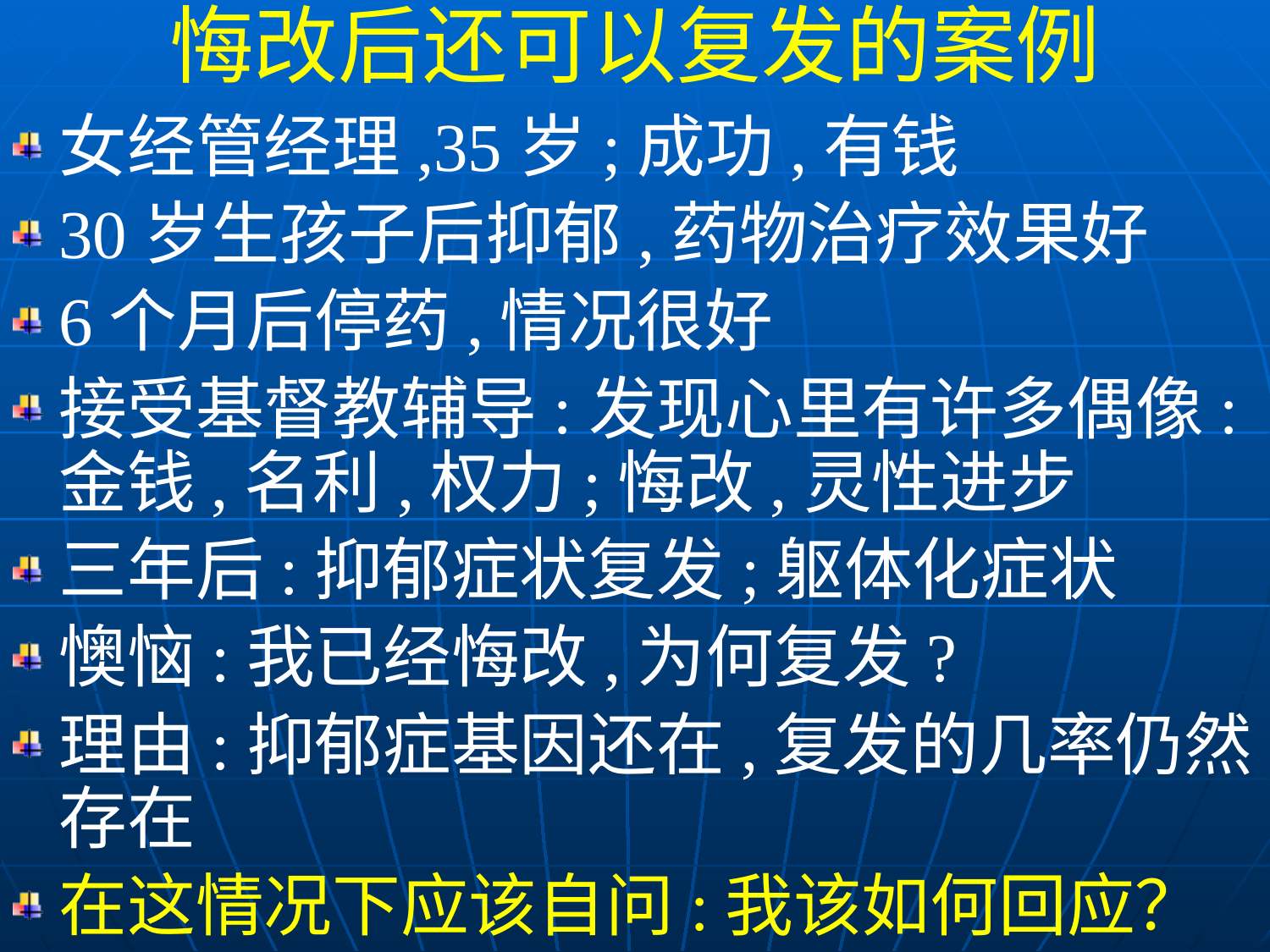

悔改后还可以复发的案例
女经管经理,35岁;成功,有钱
30岁生孩子后抑郁,药物治疗效果好
6个月后停药,情况很好
接受基督教辅导:发现心里有许多偶像:金钱,名利,权力;悔改,灵性进步
三年后:抑郁症状复发;躯体化症状
懊恼:我已经悔改,为何复发?
理由:抑郁症基因还在,复发的几率仍然存在
在这情况下应该自问:我该如何回应？